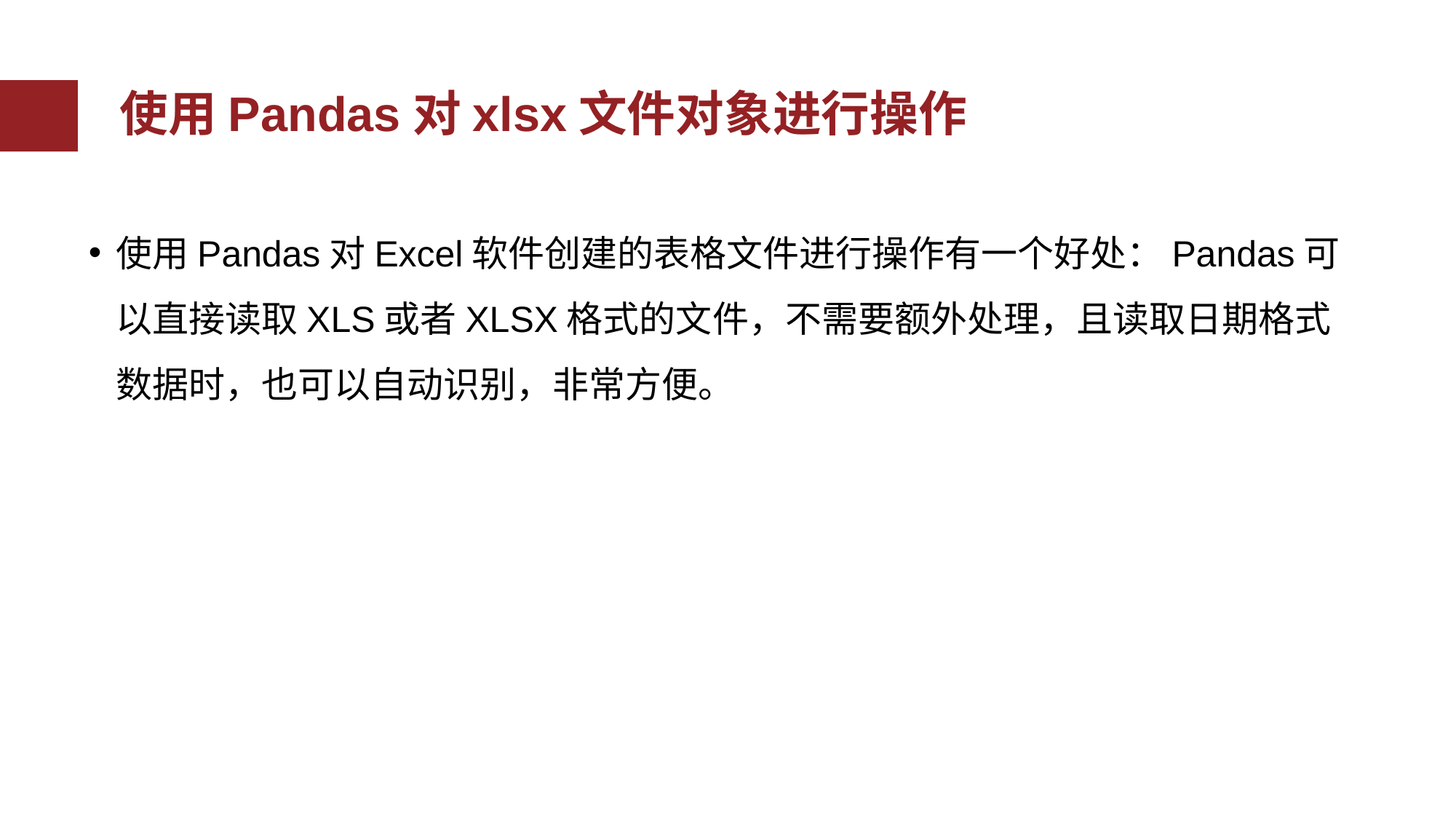

使用Pandas对xlsx文件对象进行操作

使用Pandas对Excel软件创建的表格文件进行操作有一个好处：Pandas可以直接读取XLS或者XLSX格式的文件，不需要额外处理，且读取日期格式数据时，也可以自动识别，非常方便。